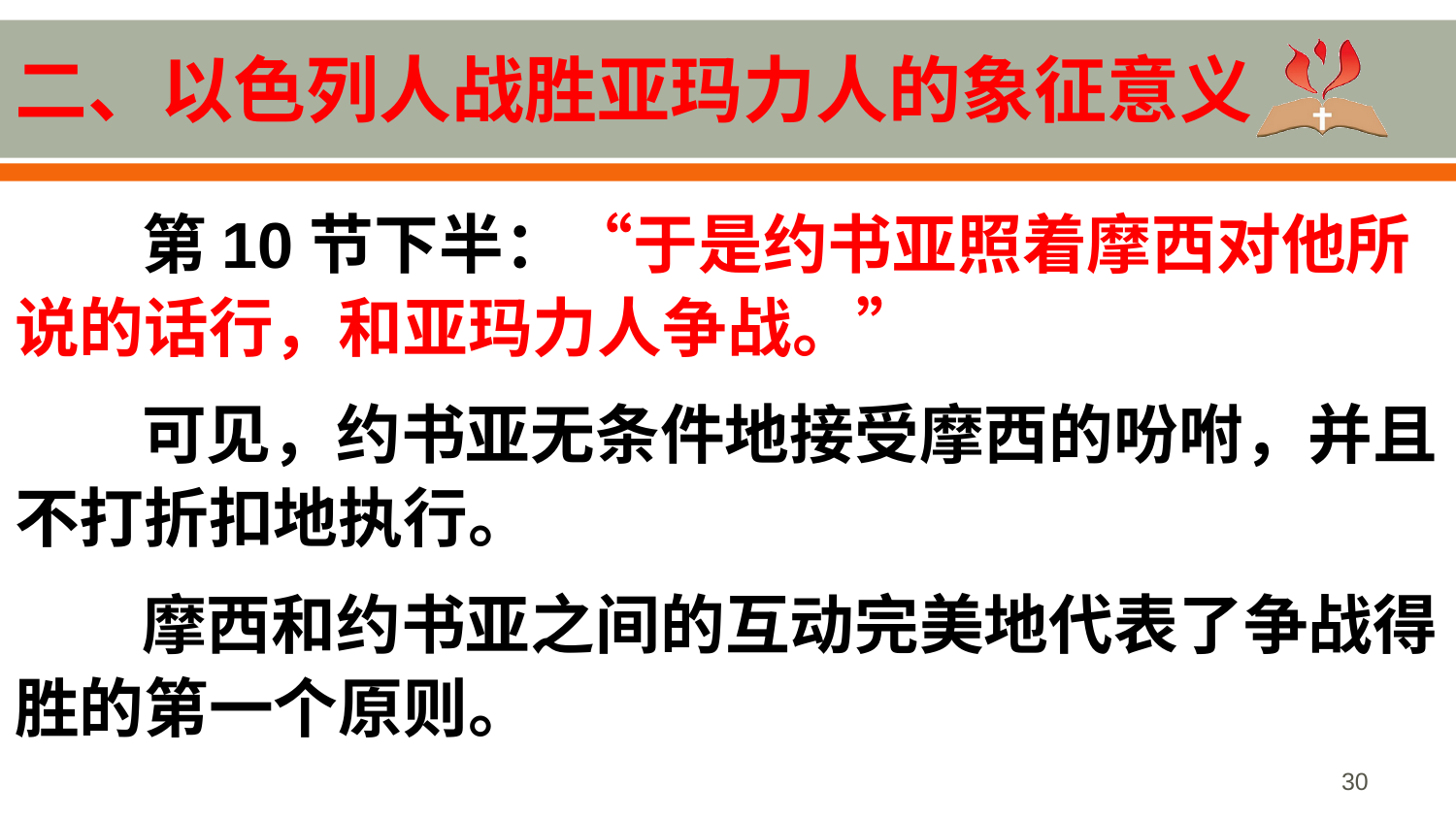

# 二、以色列人战胜亚玛力人的象征意义
第10节下半：“于是约书亚照着摩西对他所说的话行，和亚玛力人争战。”
可见，约书亚无条件地接受摩西的吩咐，并且不打折扣地执行。
摩西和约书亚之间的互动完美地代表了争战得胜的第一个原则。

30